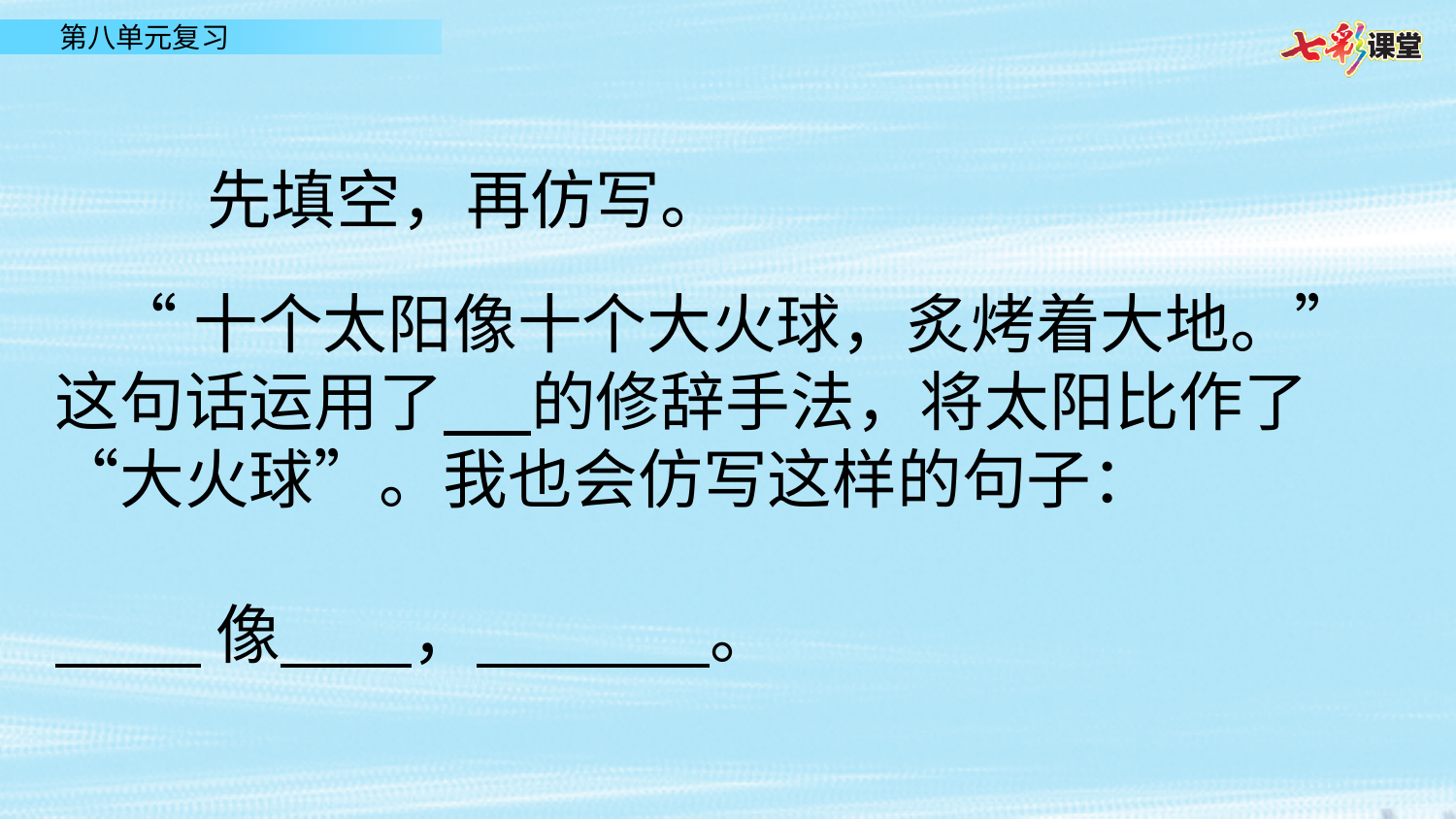

先填空，再仿写。
    “十个太阳像十个大火球，炙烤着大地。”这句话运用了      的修辞手法，将太阳比作了“大火球”。我也会仿写这样的句子：

          像         ，                。